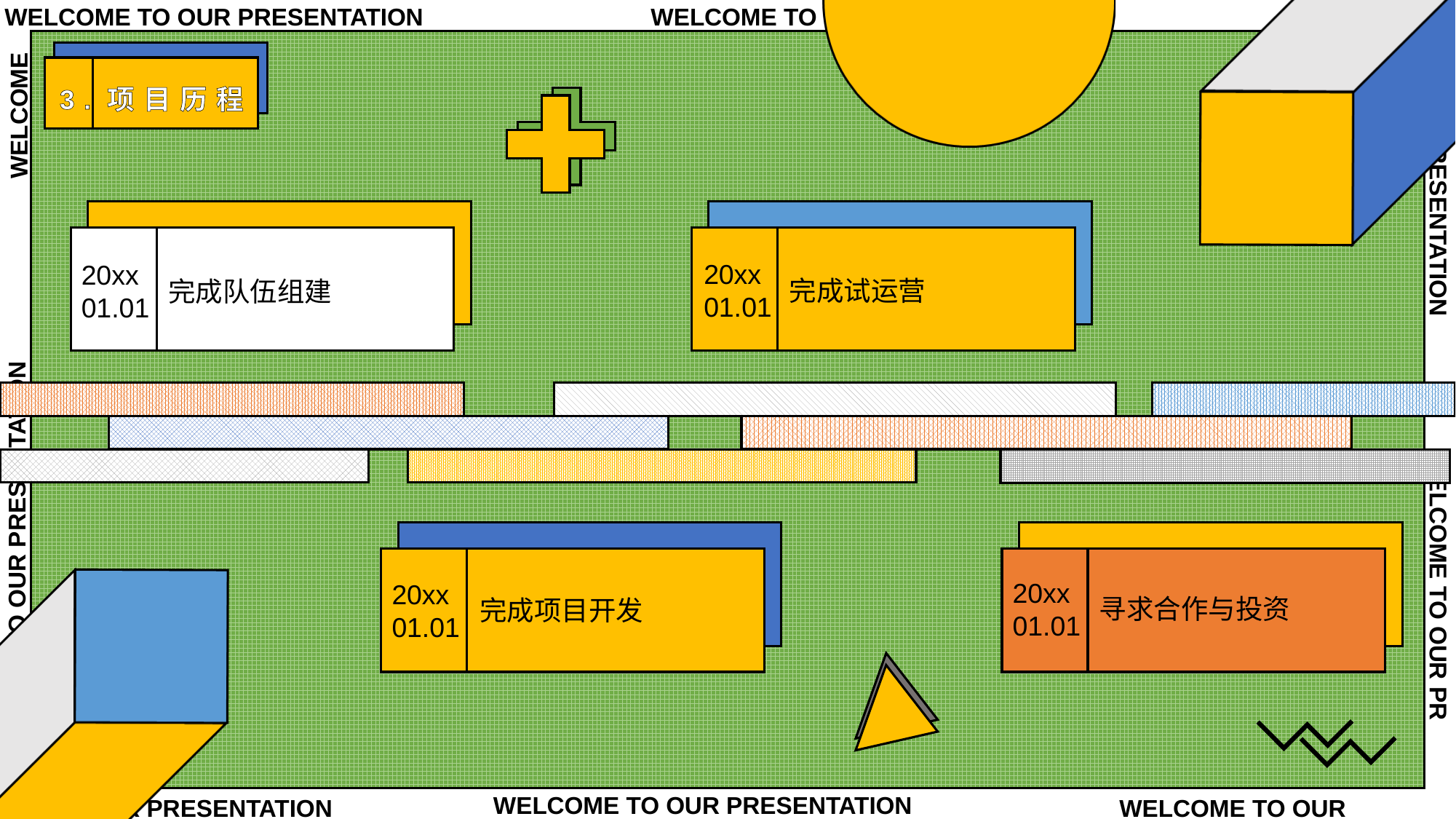

3.项目历程

20xx
01.01
20xx
01.01
完成试运营
完成队伍组建

20xx
01.01
20xx
01.01
寻求合作与投资
完成项目开发